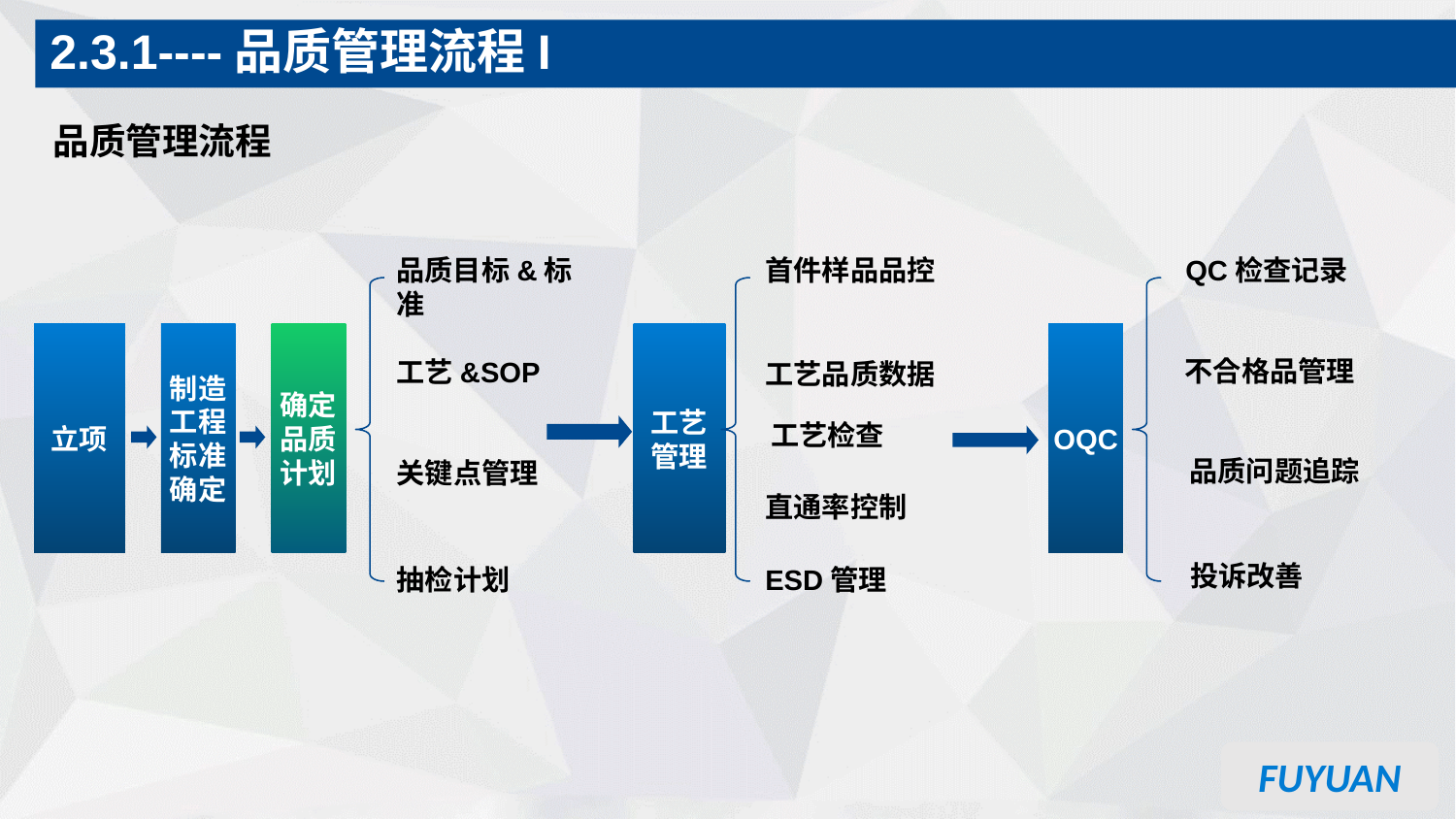

2.3.1----品质管理流程I
品质管理流程
品质目标&标准
首件样品品控
QC检查记录

制造
工程
标准
确定
确定
品质
计划
OQC
立项
工艺
管理
不合格品管理
工艺&SOP
工艺品质数据
工艺检查

品质问题追踪
关键点管理
直通率控制
投诉改善
抽检计划
ESD管理
FUYUAN